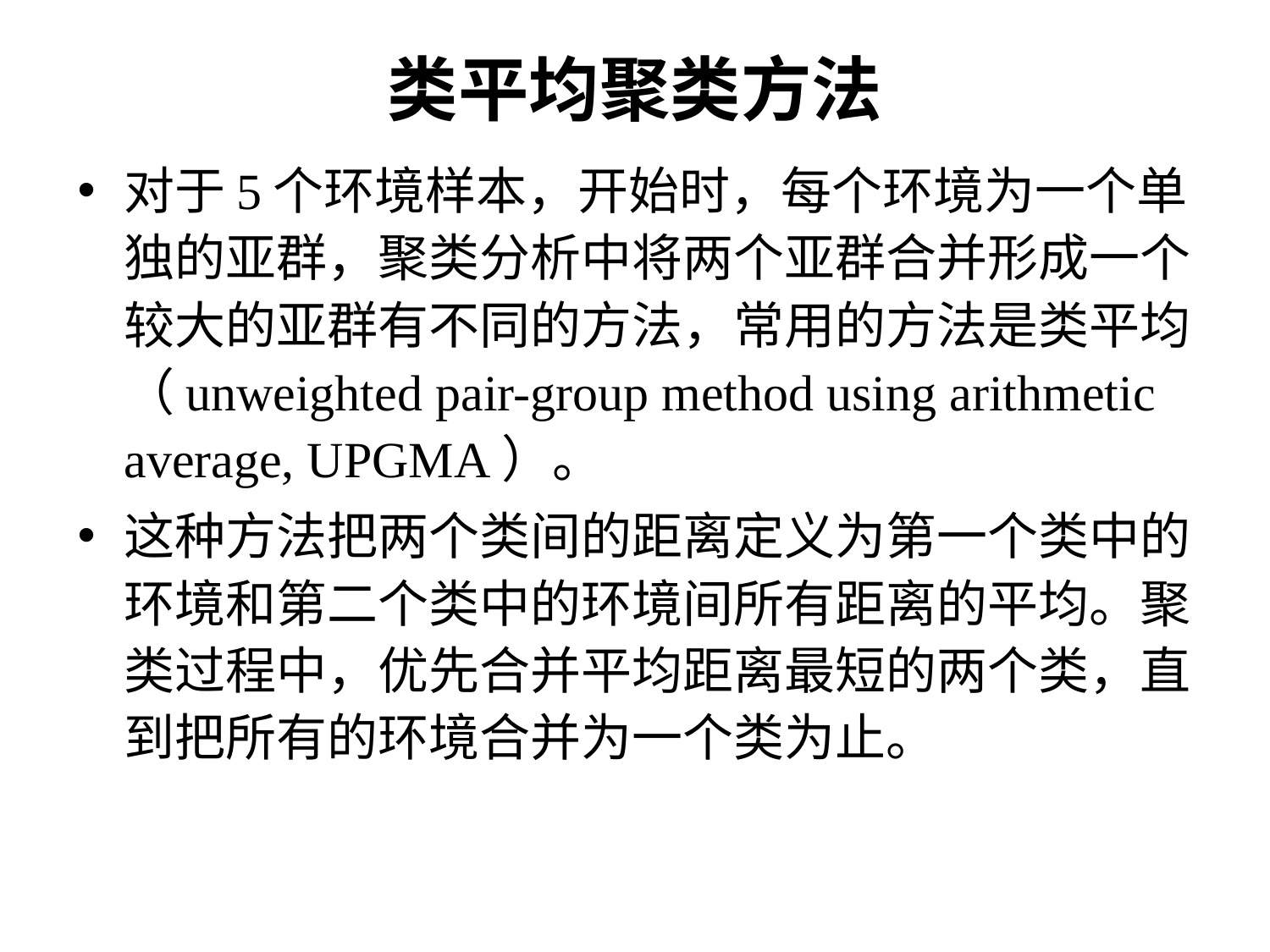

# 类平均聚类方法
对于5个环境样本，开始时，每个环境为一个单独的亚群，聚类分析中将两个亚群合并形成一个较大的亚群有不同的方法，常用的方法是类平均（unweighted pair-group method using arithmetic average, UPGMA）。
这种方法把两个类间的距离定义为第一个类中的环境和第二个类中的环境间所有距离的平均。聚类过程中，优先合并平均距离最短的两个类，直到把所有的环境合并为一个类为止。